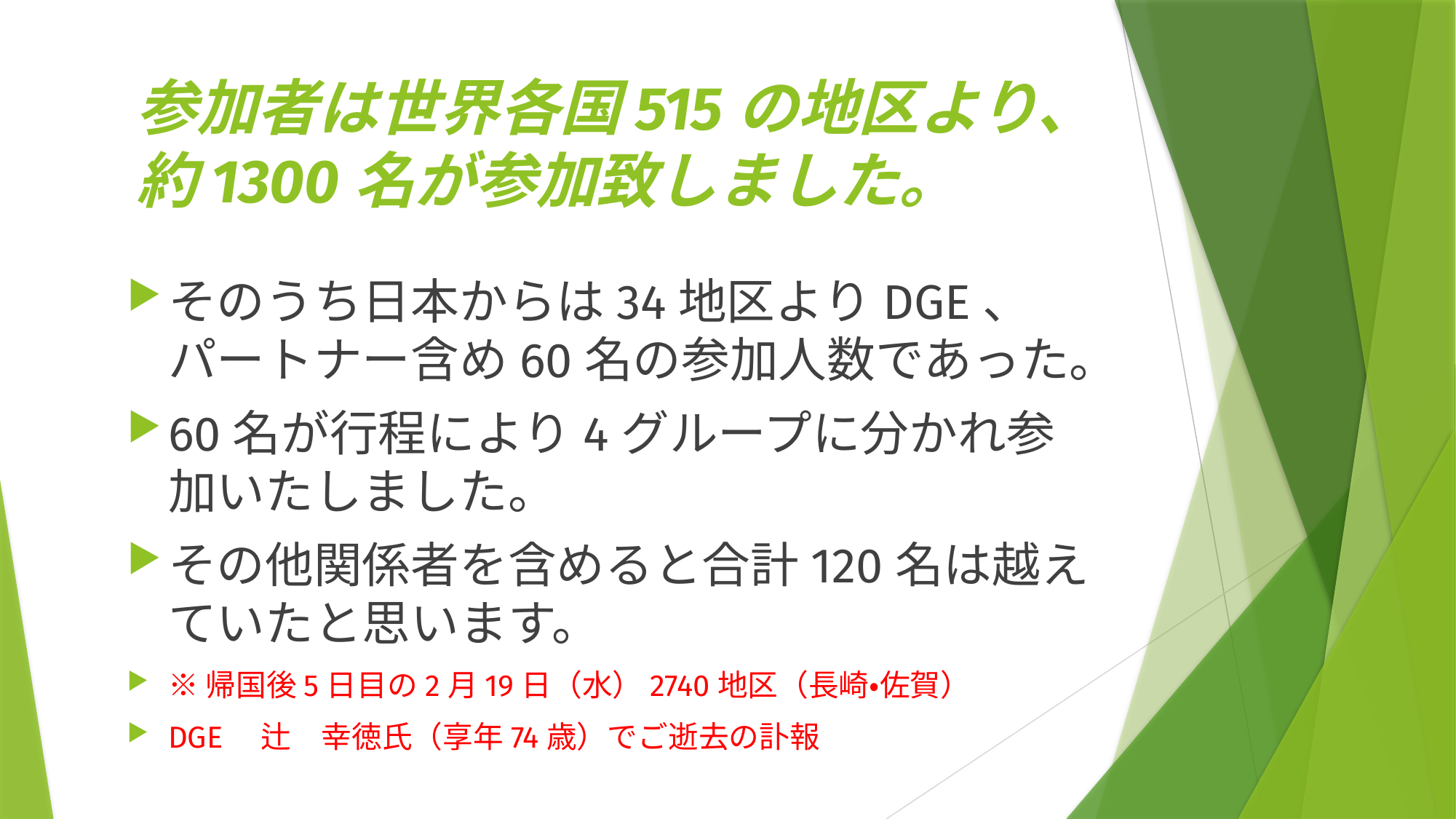

# 参加者は世界各国515の地区より、約1300名が参加致しました。
そのうち日本からは34地区よりDGE、パートナー含め60名の参加人数であった。
60名が行程により4グループに分かれ参加いたしました。
その他関係者を含めると合計120名は越えていたと思います。
※帰国後5日目の2月19日（水）2740地区（長崎・佐賀）
DGE　辻　幸徳氏（享年74歳）でご逝去の訃報